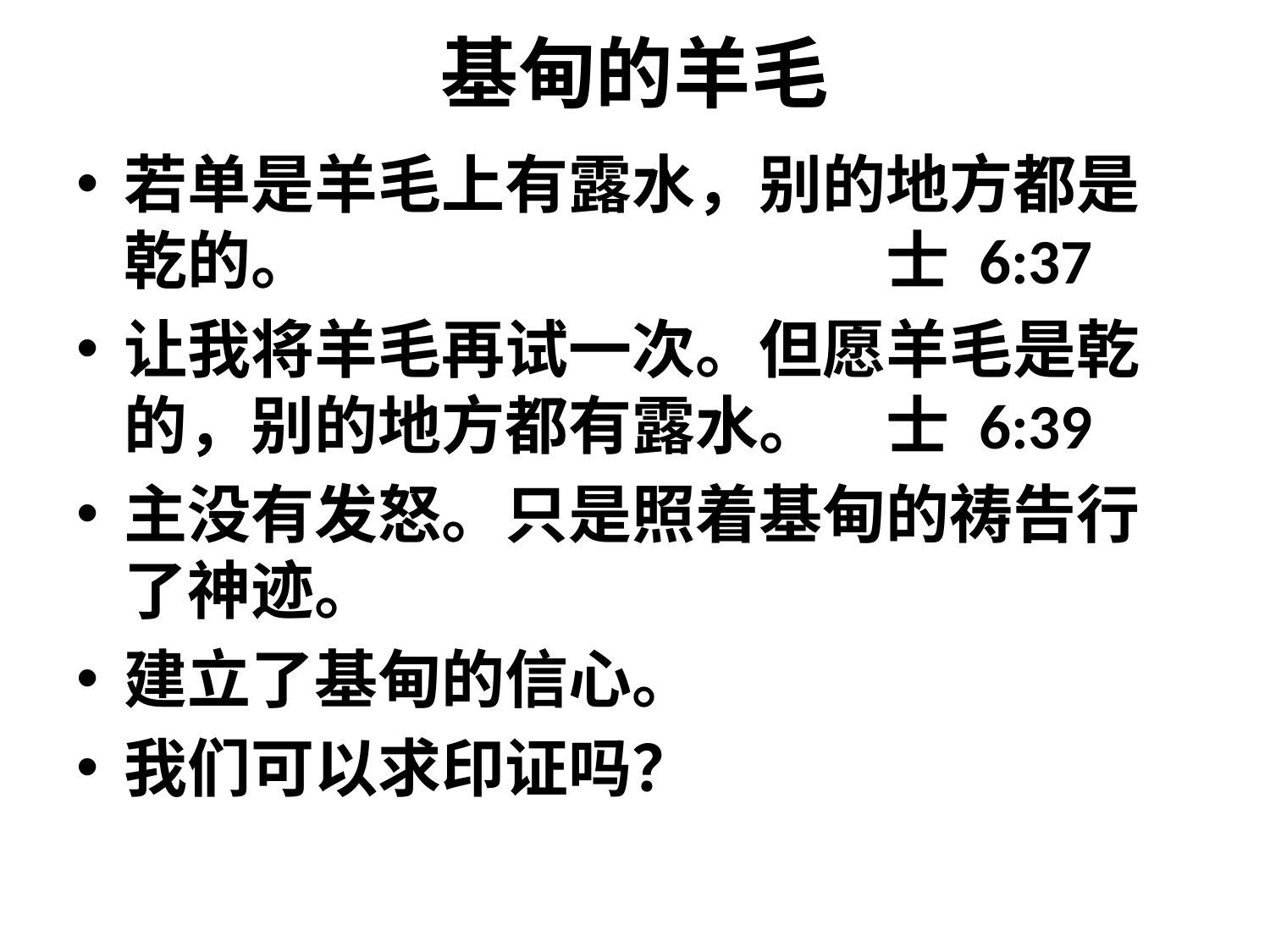

# 基甸的羊毛
若单是羊毛上有露水，别的地方都是乾的。					士 6:37
让我将羊毛再试一次。但愿羊毛是乾的，别的地方都有露水。	士 6:39
主没有发怒。只是照着基甸的祷告行了神迹。
建立了基甸的信心。
我们可以求印证吗？